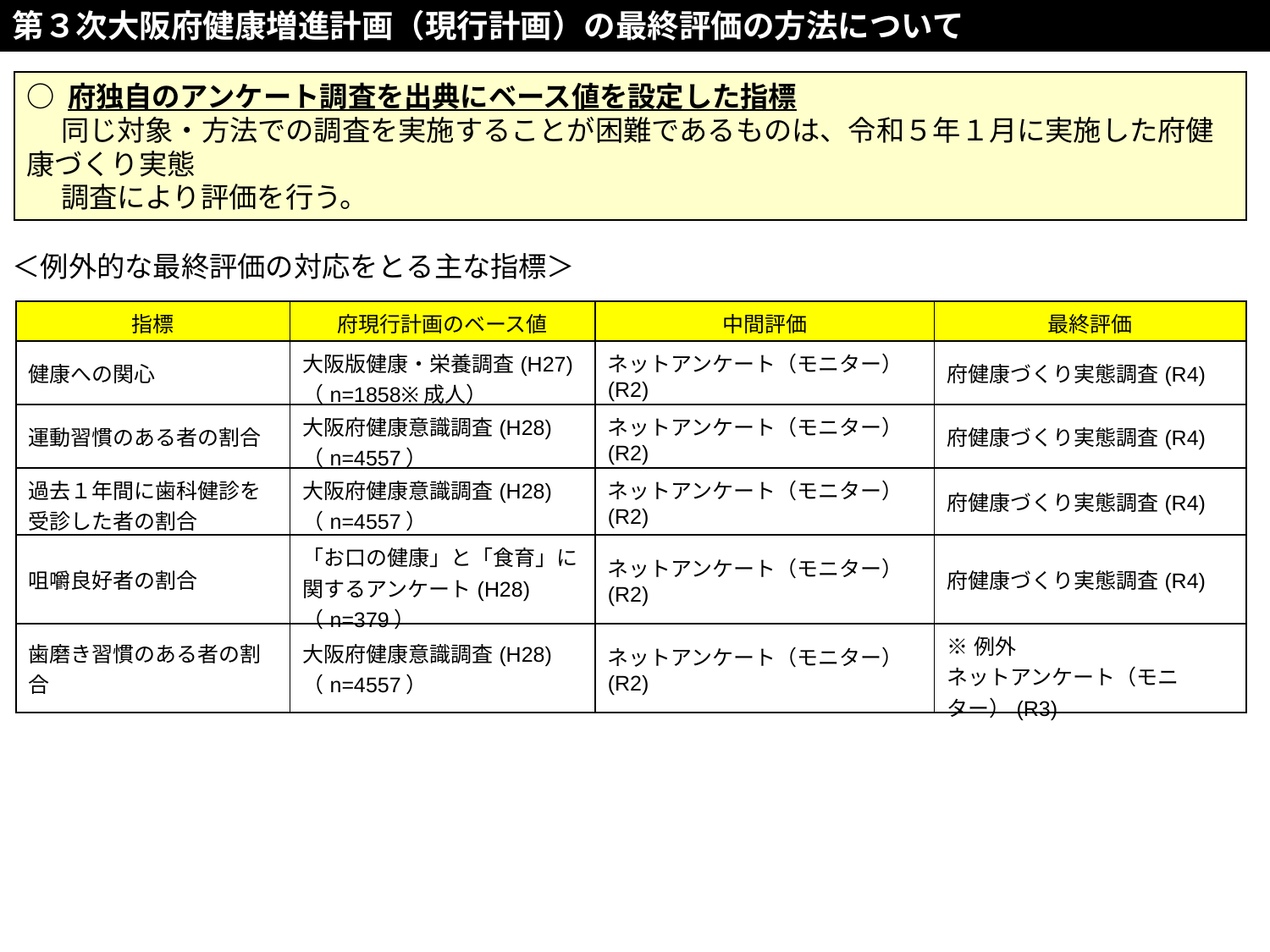

第３次大阪府健康増進計画（現行計画）の最終評価の方法について
○ 府独自のアンケート調査を出典にベース値を設定した指標
　 同じ対象・方法での調査を実施することが困難であるものは、令和５年１月に実施した府健康づくり実態
　 調査により評価を行う。
＜例外的な最終評価の対応をとる主な指標＞
| 指標 | 府現行計画のベース値 | 中間評価 | 最終評価 |
| --- | --- | --- | --- |
| 健康への関心 | 大阪版健康・栄養調査(H27)（n=1858※成人） | ネットアンケート（モニター）(R2) | 府健康づくり実態調査(R4) |
| 運動習慣のある者の割合 | 大阪府健康意識調査(H28)（n=4557） | ネットアンケート（モニター）(R2) | 府健康づくり実態調査(R4) |
| 過去１年間に歯科健診を 受診した者の割合 | 大阪府健康意識調査(H28)（n=4557） | ネットアンケート（モニター）(R2) | 府健康づくり実態調査(R4) |
| 咀嚼良好者の割合 | 「お口の健康」と「食育」に関するアンケート(H28)（n=379） | ネットアンケート（モニター）(R2) | 府健康づくり実態調査(R4) |
| 歯磨き習慣のある者の割合 | 大阪府健康意識調査(H28)（n=4557） | ネットアンケート（モニター）(R2) | ※例外 ネットアンケート（モニター）(R3) |